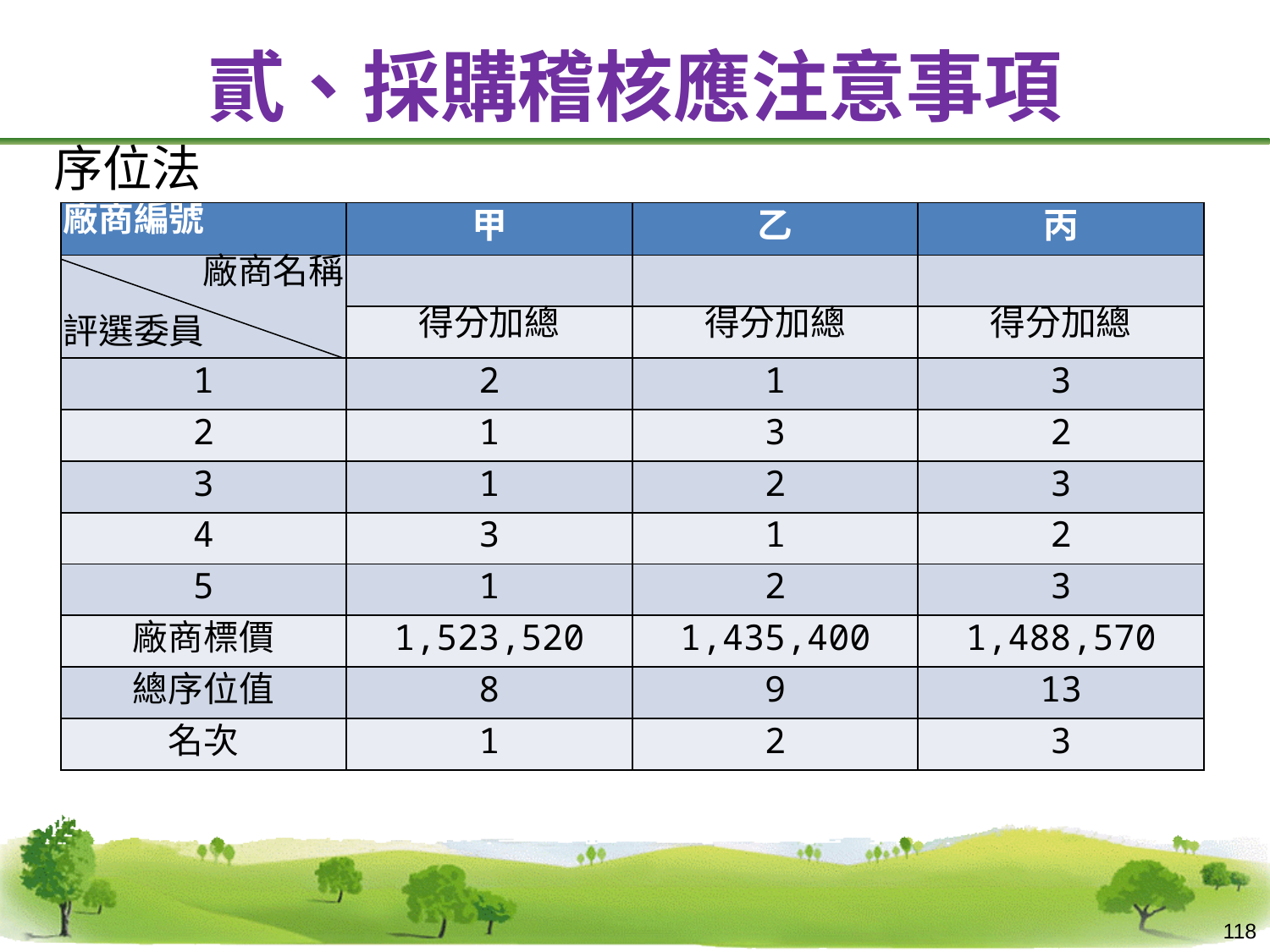

# 貳、採購稽核應注意事項
序位法
| 廠商編號 | 甲 | 乙 | 丙 |
| --- | --- | --- | --- |
| 廠商名稱 評選委員 |  |  |  |
|  | 得分加總 | 得分加總 | 得分加總 |
| 1 | 2 | 1 | 3 |
| 2 | 1 | 3 | 2 |
| 3 | 1 | 2 | 3 |
| 4 | 3 | 1 | 2 |
| 5 | 1 | 2 | 3 |
| 廠商標價 | 1,523,520 | 1,435,400 | 1,488,570 |
| 總序位值 | 8 | 9 | 13 |
| 名次 | 1 | 2 | 3 |
118